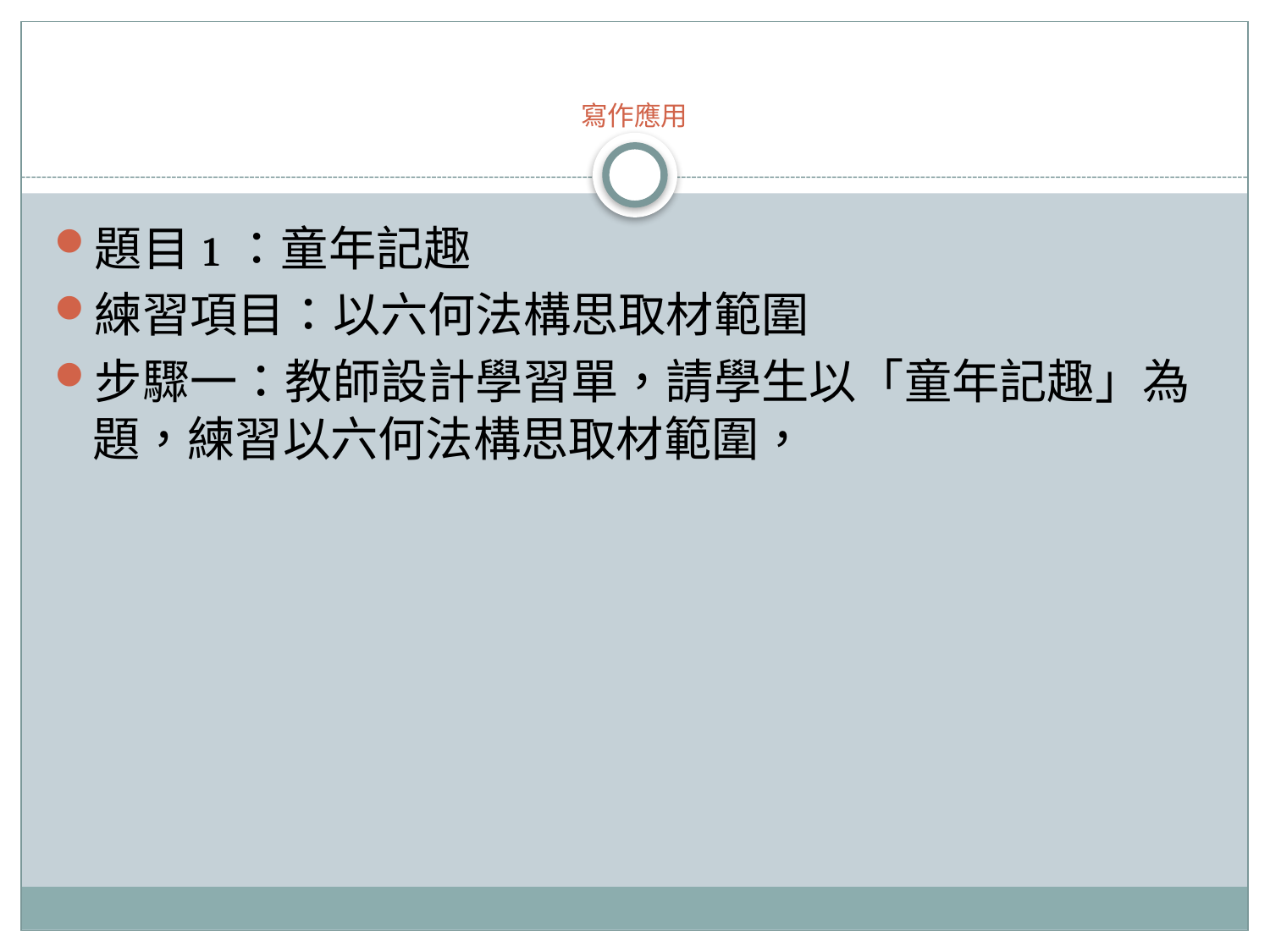

# 寫作應用
題目1：童年記趣
練習項目：以六何法構思取材範圍
步驟一：教師設計學習單，請學生以「童年記趣」為題，練習以六何法構思取材範圍，